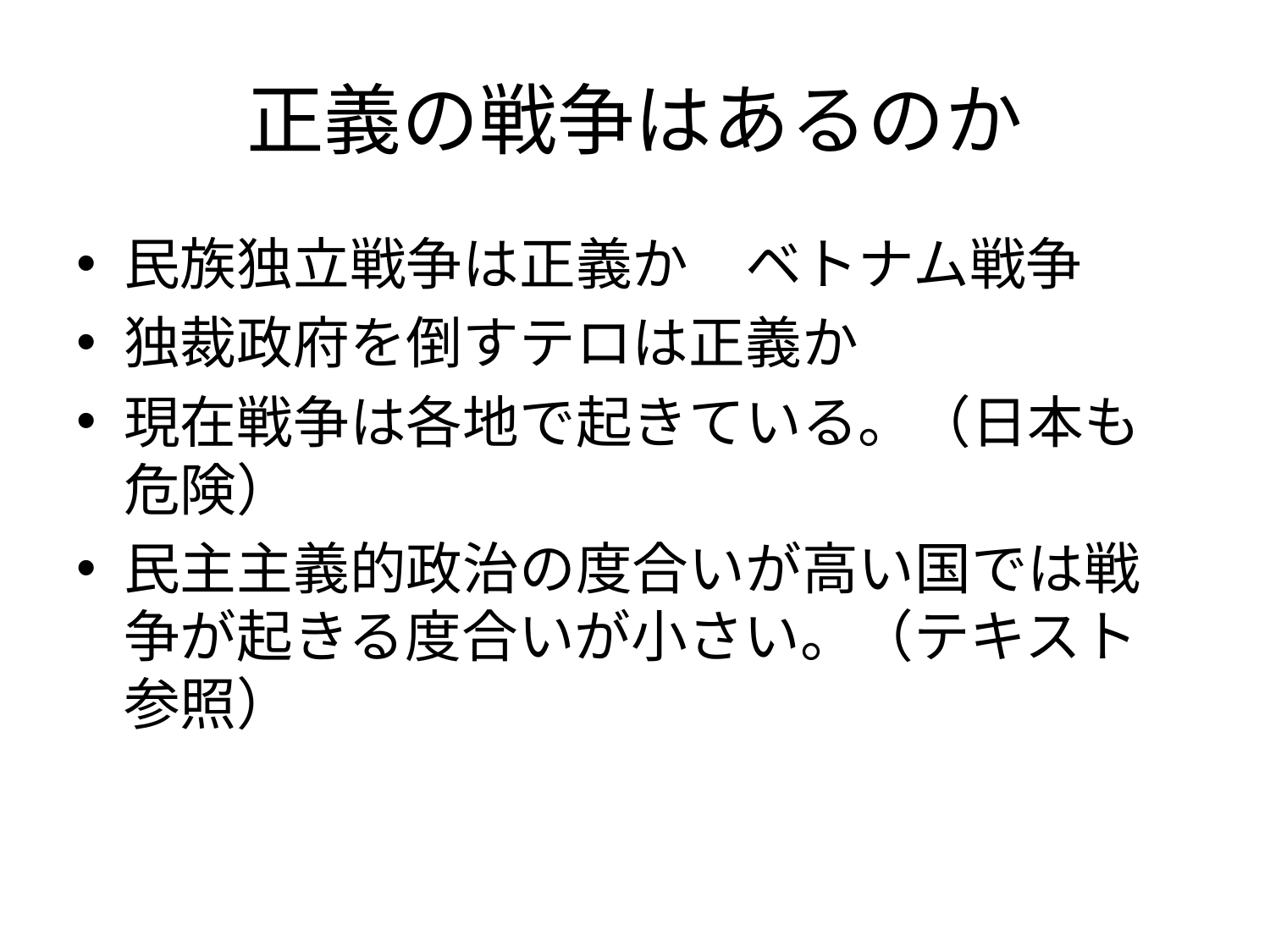

# 正義の戦争はあるのか
民族独立戦争は正義か　ベトナム戦争
独裁政府を倒すテロは正義か
現在戦争は各地で起きている。（日本も危険）
民主主義的政治の度合いが高い国では戦争が起きる度合いが小さい。（テキスト参照）